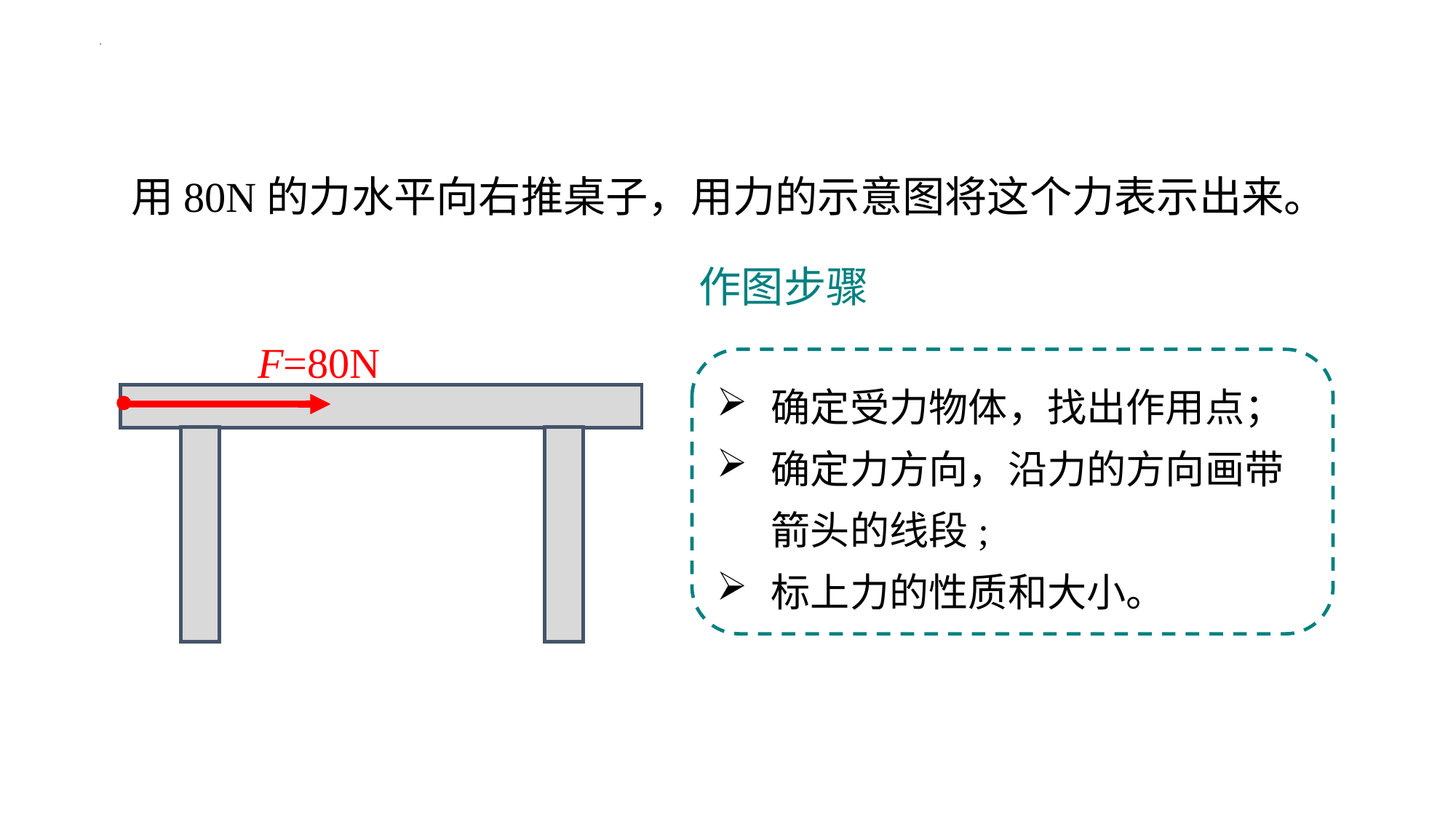

用80N的力水平向右推桌子，用力的示意图将这个力表示出来。
作图步骤
F=80N
确定受力物体，找出作用点；
确定力方向，沿力的方向画带箭头的线段;
标上力的性质和大小。